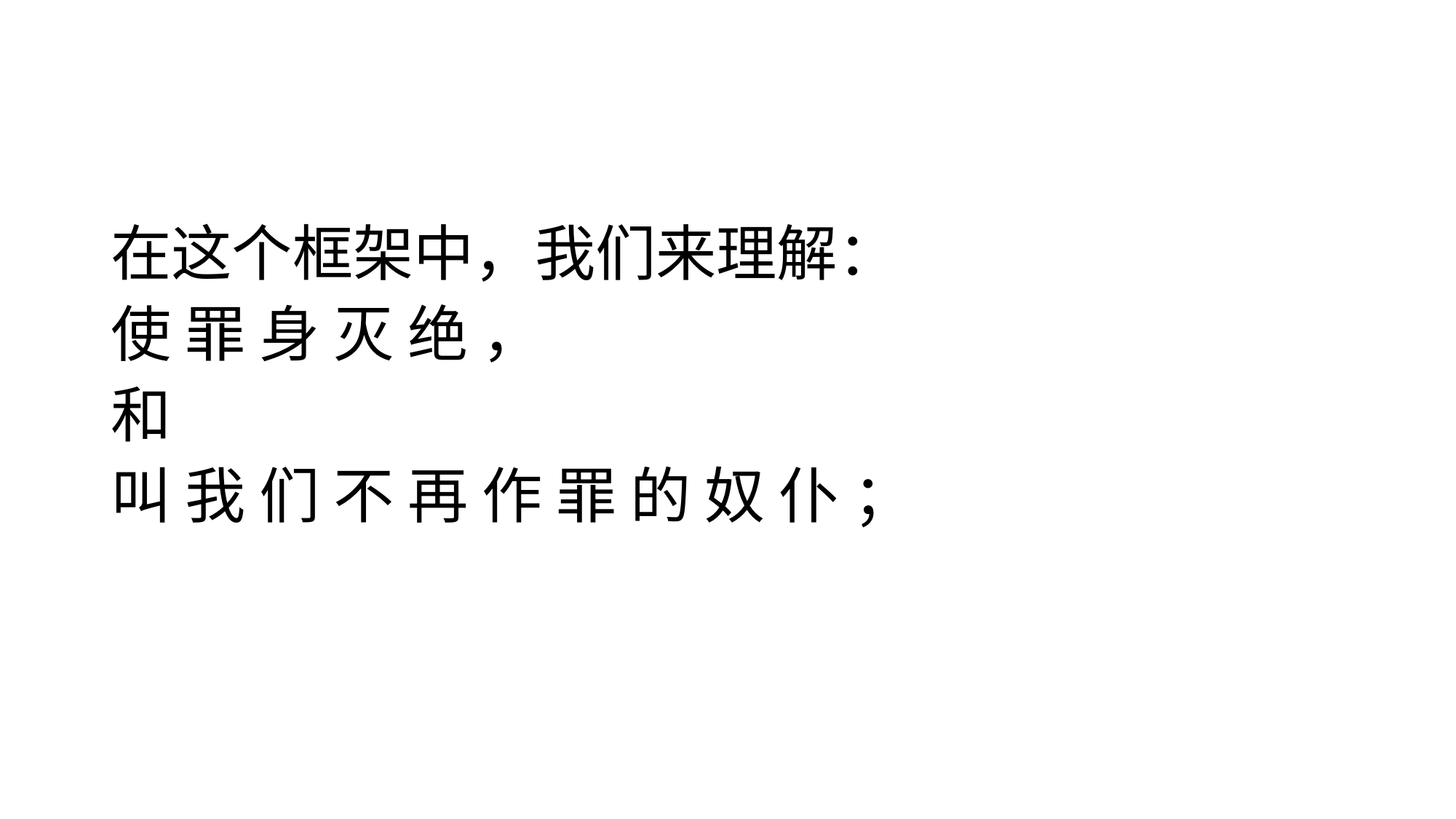

#
在这个框架中，我们来理解：
使 罪 身 灭 绝 ，
和
叫 我 们 不 再 作 罪 的 奴 仆 ；